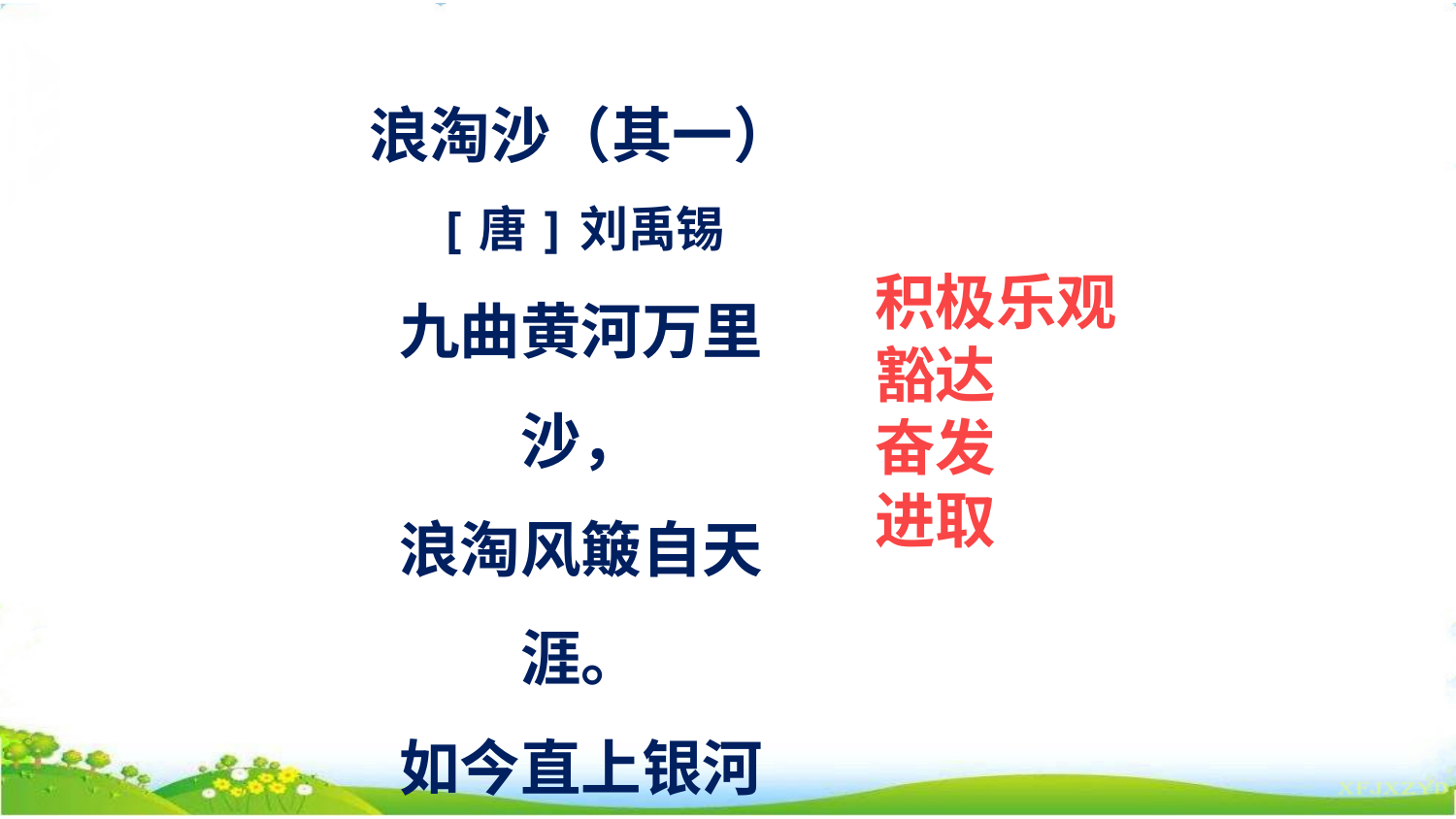

浪淘沙（其一）
[唐]刘禹锡
九曲黄河万里沙，
浪淘风簸自天涯。
如今直上银河去，
同到牵牛织女家。
积极乐观
豁达
奋发
进取